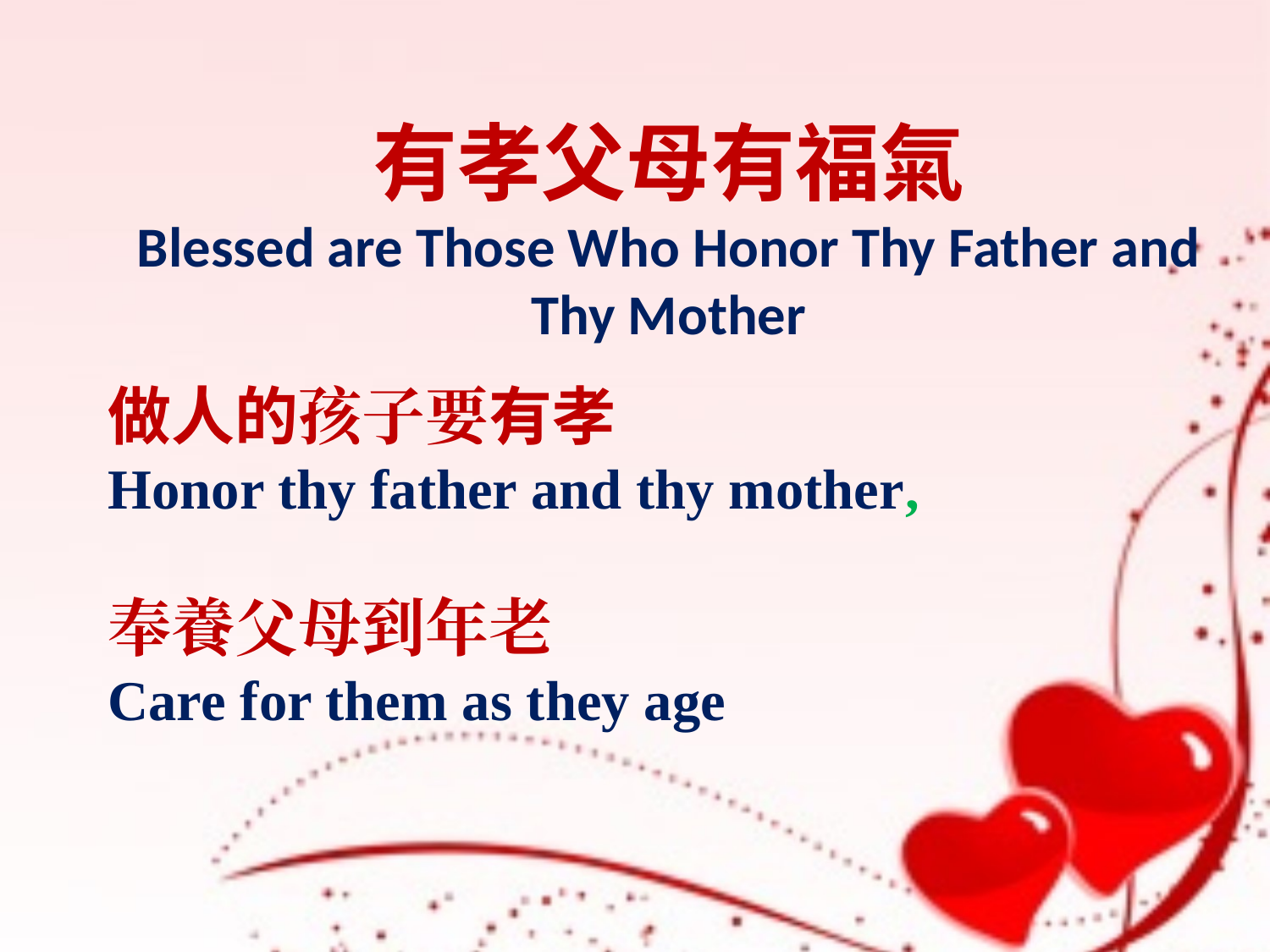

# 有孝父母有福氣 Blessed are Those Who Honor Thy Father and Thy Mother
做人的孩子要有孝
Honor thy father and thy mother,

奉養父母到年老
Care for them as they age